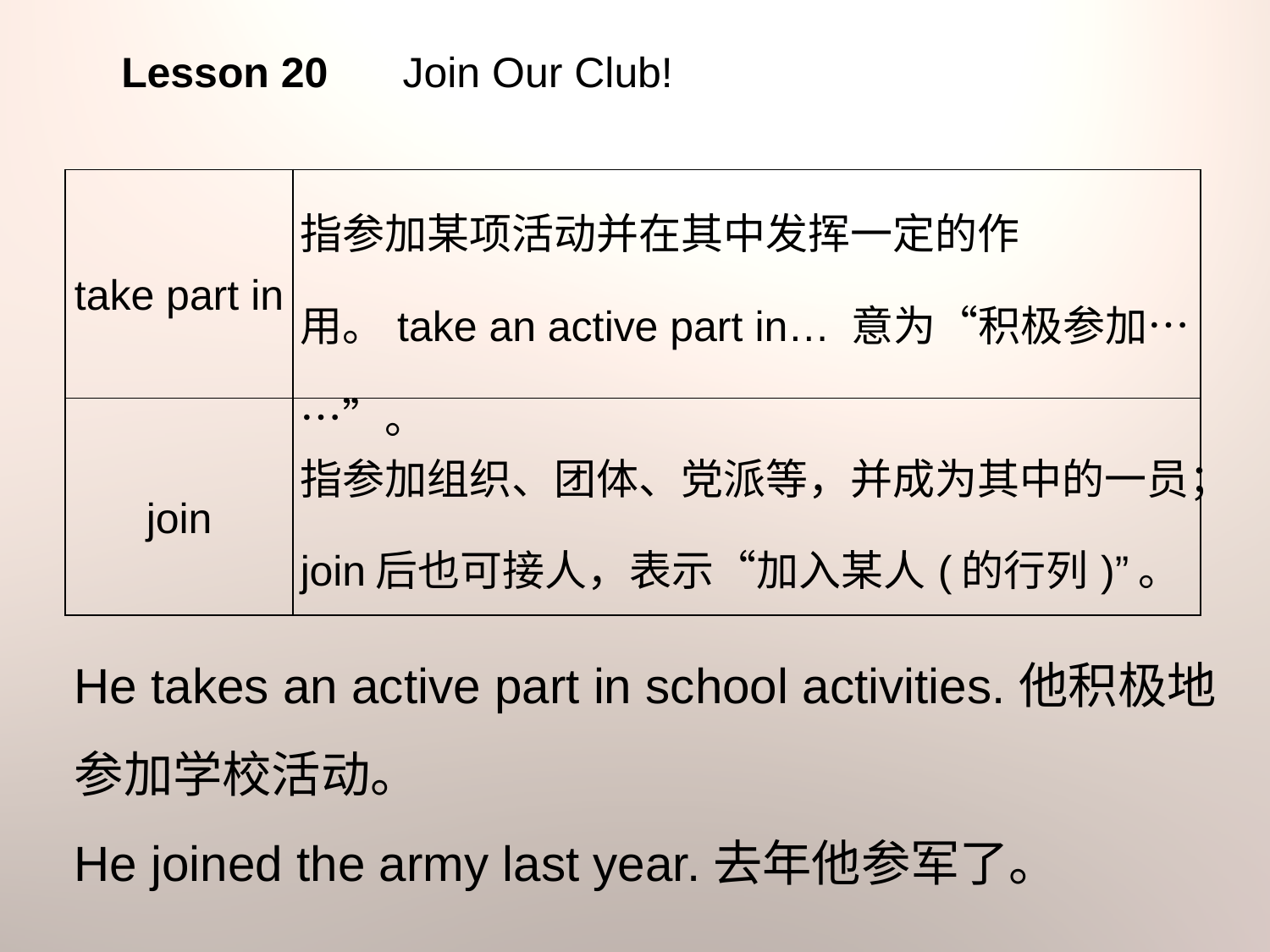

Lesson 20 　Join Our Club!
| take part in | 指参加某项活动并在其中发挥一定的作用。take an active part in… 意为“积极参加……”。 |
| --- | --- |
| join | 指参加组织、团体、党派等，并成为其中的一员；join后也可接人，表示“加入某人(的行列)”。 |
He takes an active part in school activities.他积极地参加学校活动。
He joined the army last year.去年他参军了。